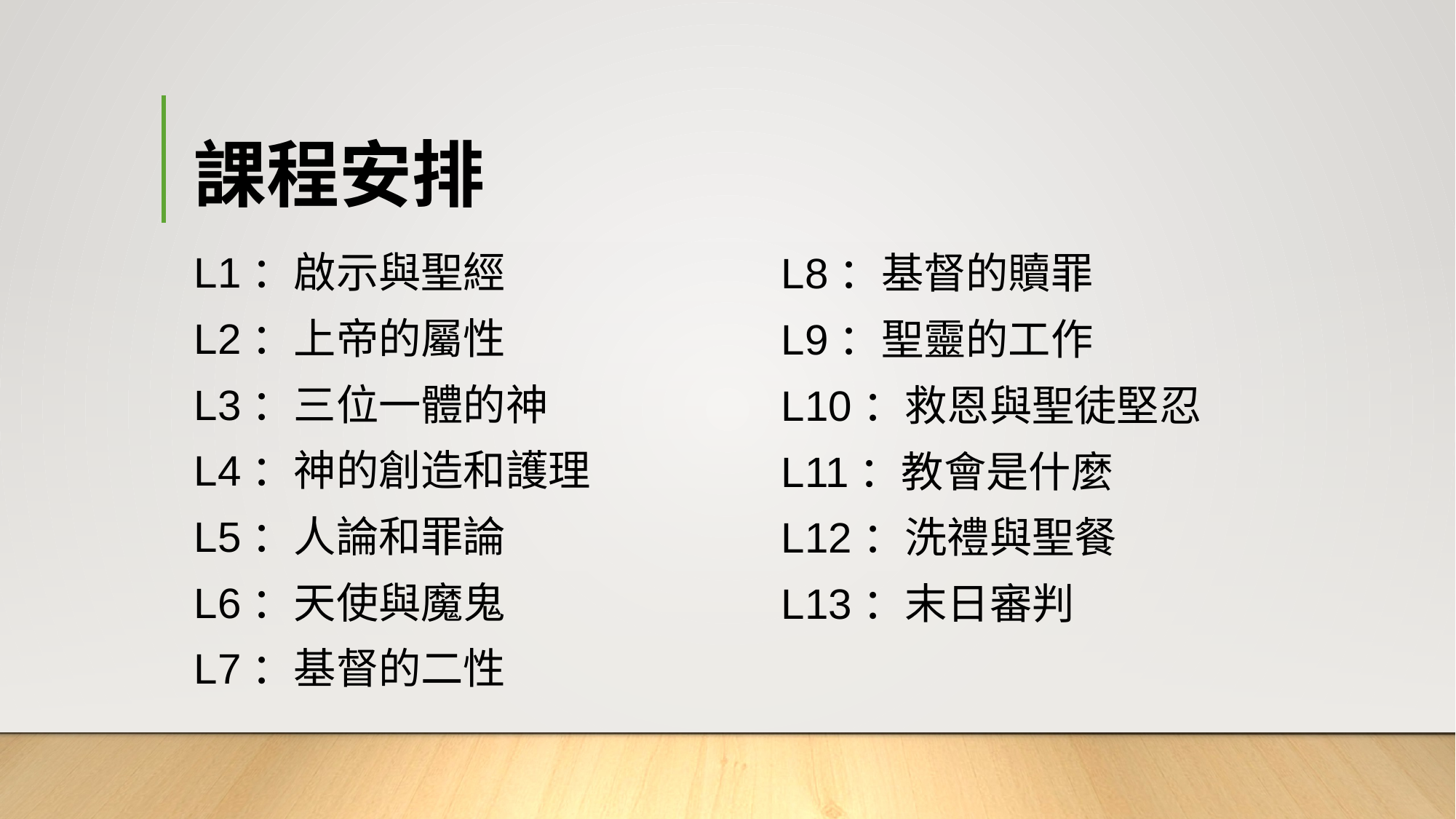

# 課程安排
L1：啟示與聖經
L2：上帝的屬性
L3：三位一體的神
L4：神的創造和護理
L5：人論和罪論
L6：天使與魔鬼
L7：基督的二性
L8：基督的贖罪
L9：聖靈的工作
L10：救恩與聖徒堅忍
L11：教會是什麼
L12：洗禮與聖餐
L13：末日審判